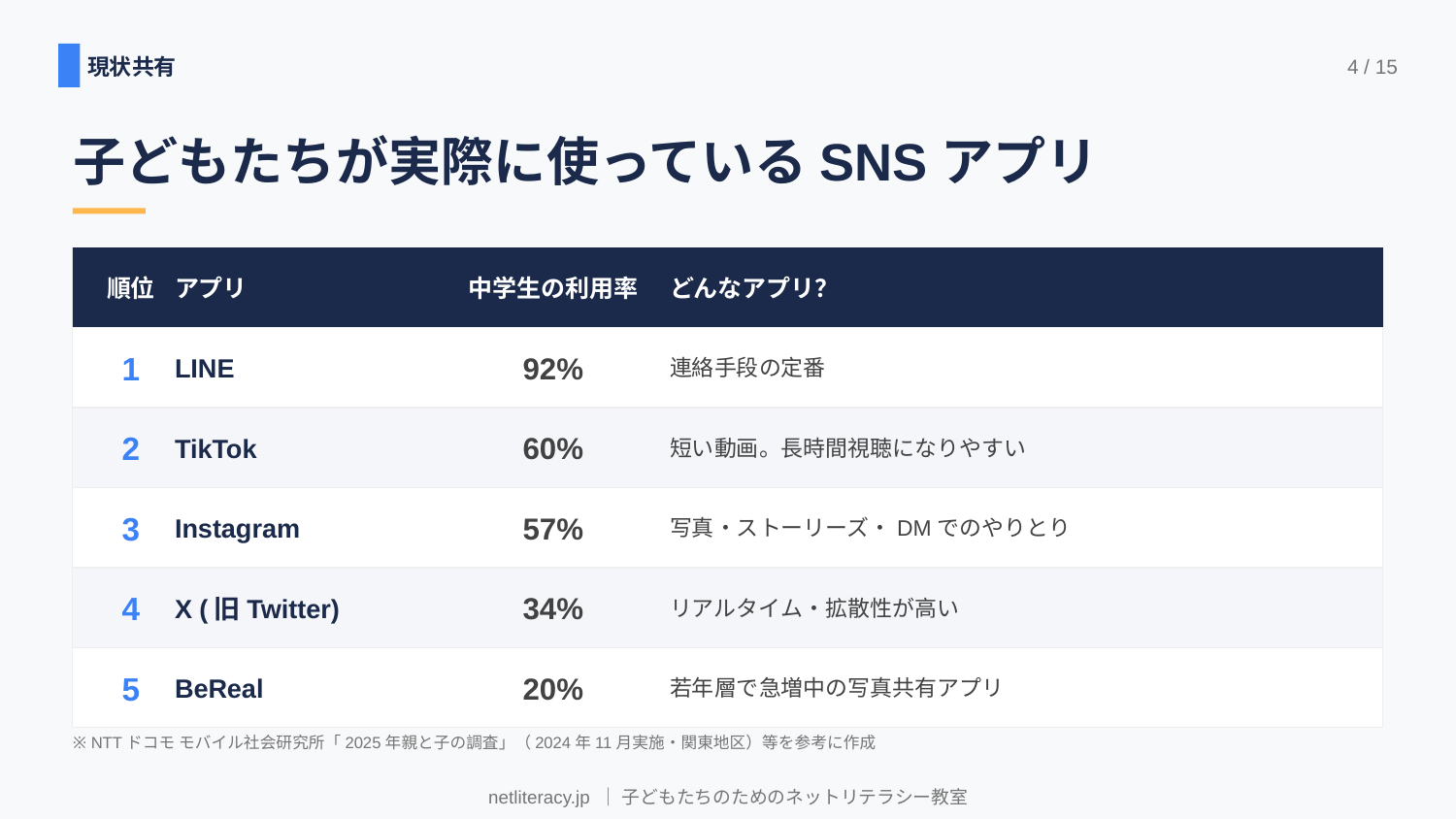

現状共有
4 / 15

子どもたちが実際に使っているSNSアプリ

順位
アプリ
中学生の利用率
どんなアプリ？

1
LINE
92%
連絡手段の定番

2
TikTok
60%
短い動画。長時間視聴になりやすい

3
Instagram
57%
写真・ストーリーズ・DMでのやりとり

4
X (旧Twitter)
34%
リアルタイム・拡散性が高い

5
BeReal
20%
若年層で急増中の写真共有アプリ
※ NTTドコモ モバイル社会研究所「2025年親と子の調査」（2024年11月実施・関東地区）等を参考に作成
netliteracy.jp ｜ 子どもたちのためのネットリテラシー教室